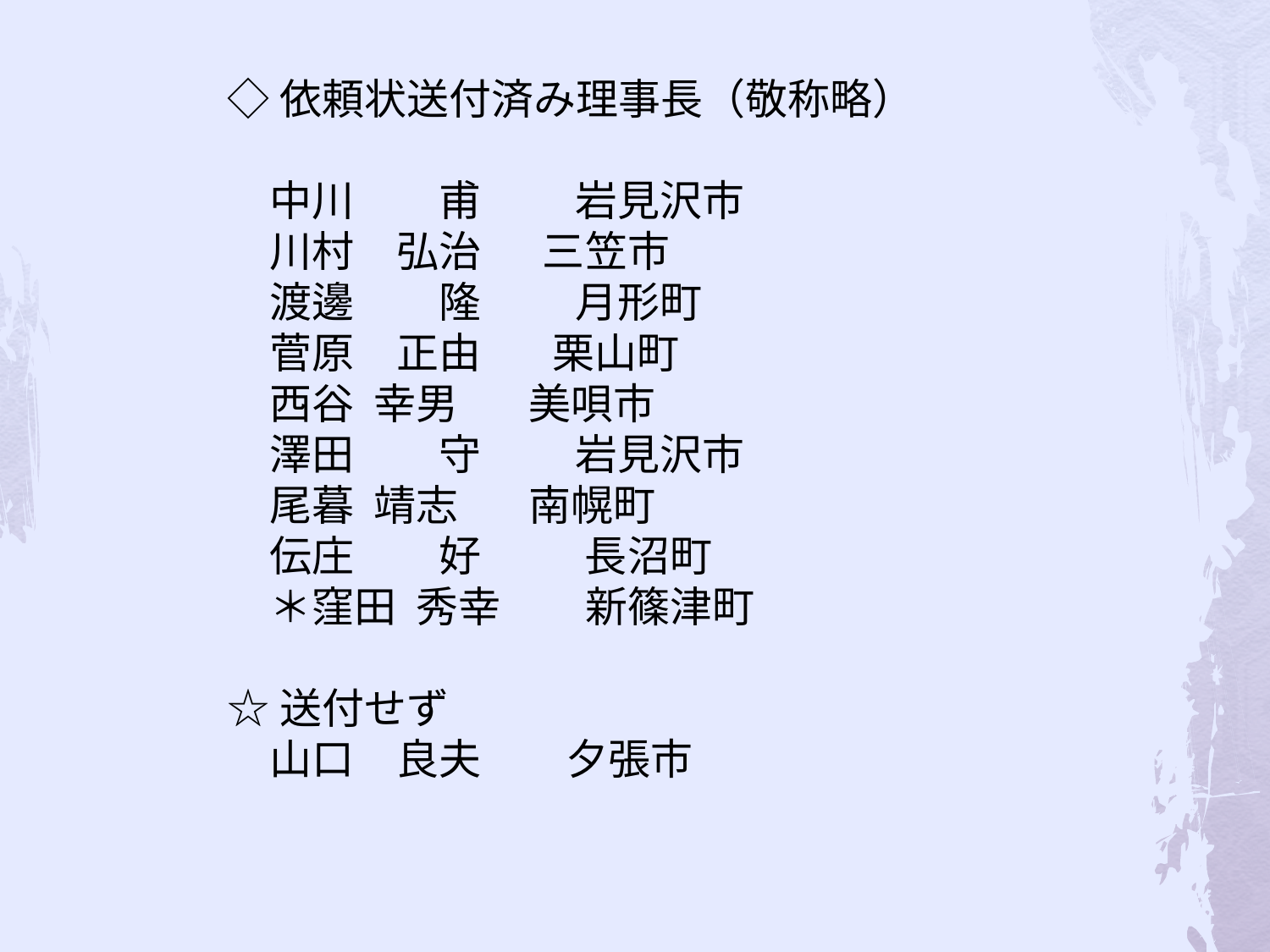

◇依頼状送付済み理事長（敬称略）

　中川　　甫　　 岩見沢市
　川村　弘治　  三笠市
　渡邊　　隆　　 月形町
　菅原　正由　   栗山町
　西谷  幸男　   美唄市
　澤田　　守　　 岩見沢市
　尾暮  靖志　   南幌町
　伝庄　　好　　  長沼町
　＊窪田  秀幸　　新篠津町

☆送付せず
　山口　良夫　　夕張市